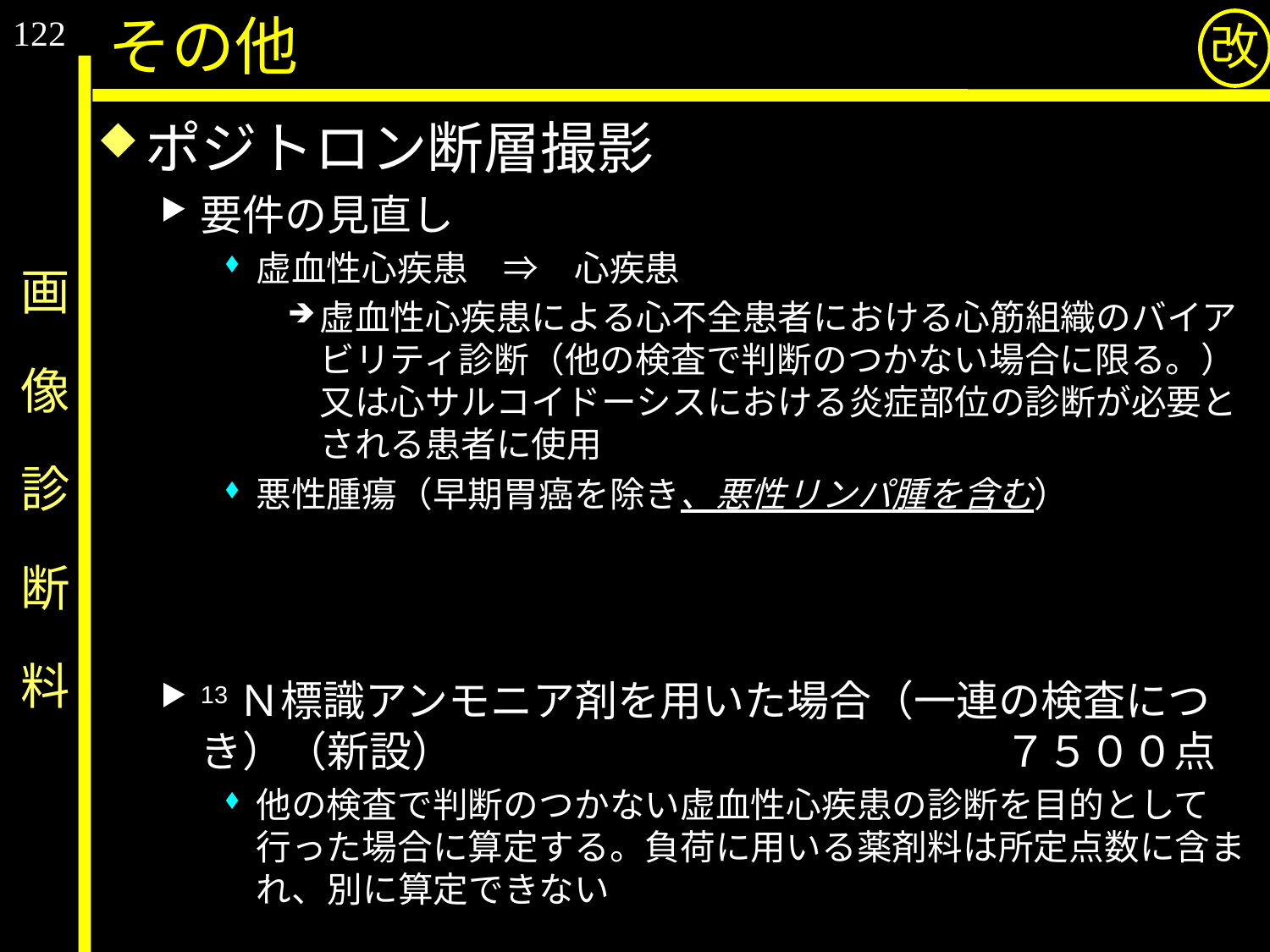

122
その他
改

ポジトロン断層撮影
要件の見直し
虚血性心疾患　⇒　心疾患
虚血性心疾患による心不全患者における心筋組織のバイアビリティ診断（他の検査で判断のつかない場合に限る。）又は心サルコイドーシスにおける炎症部位の診断が必要とされる患者に使用
悪性腫瘍（早期胃癌を除き、悪性リンパ腫を含む）

13Ｎ標識アンモニア剤を用いた場合（一連の検査につき）（新設）　　　　　　　　　　　　　７５００点
他の検査で判断のつかない虚血性心疾患の診断を目的として行った場合に算定する。負荷に用いる薬剤料は所定点数に含まれ、別に算定できない
# 画　像　診　断　料